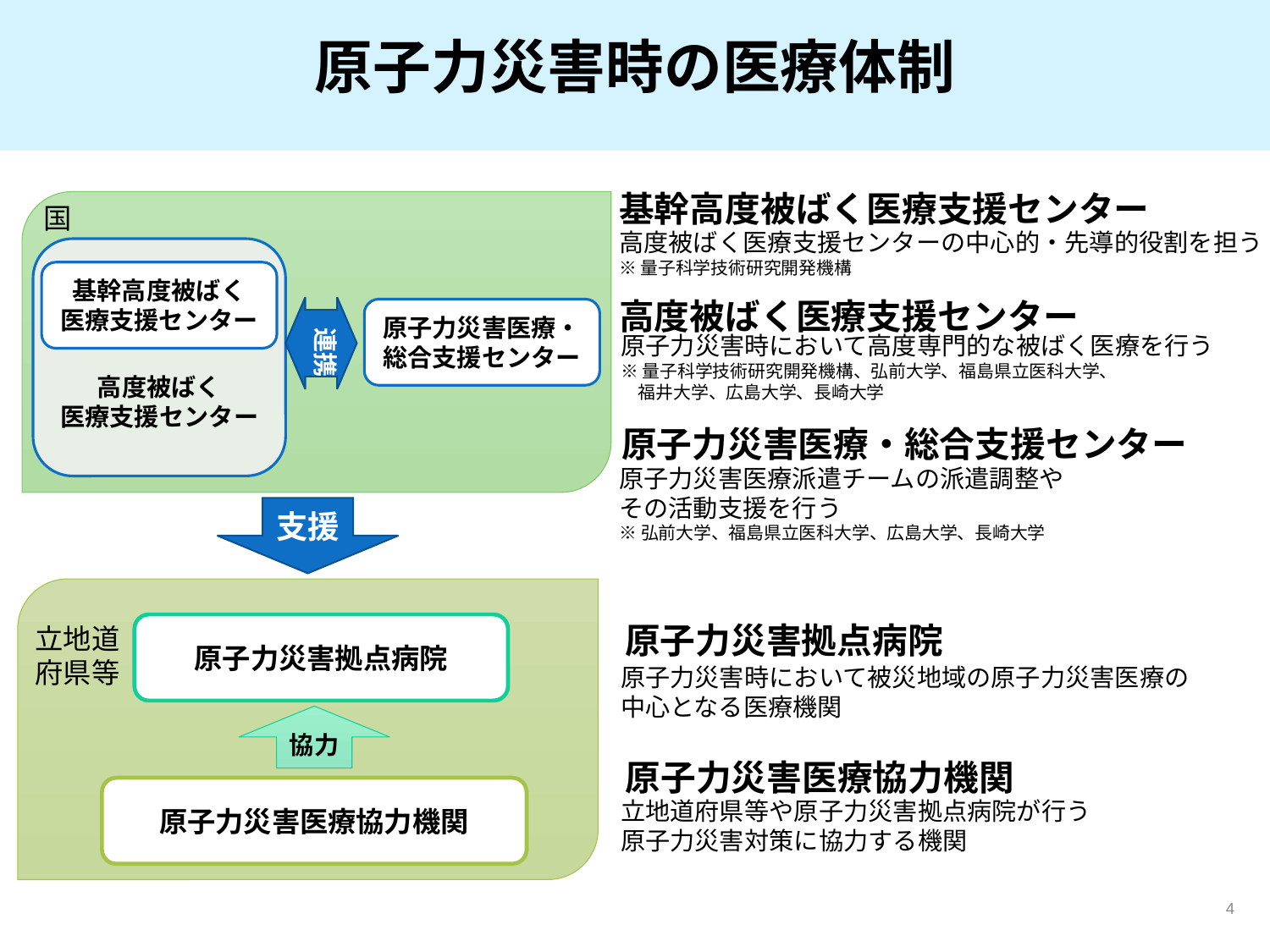

# 原子力災害時の医療体制
基幹高度被ばく医療支援センター

国
高度被ばく医療支援センターの中心的・先導的役割を担う
※量子科学技術研究開発機構

高度被ばく
医療支援センター
基幹高度被ばく
医療支援センター
高度被ばく医療支援センター

連携
原子力災害医療・
総合支援センター
原子力災害時において高度専門的な被ばく医療を行う
※量子科学技術研究開発機構、弘前大学、福島県立医科大学、
　福井大学、広島大学、長崎大学
原子力災害医療・総合支援センター
原子力災害医療派遣チームの派遣調整や
その活動支援を行う
※弘前大学、福島県立医科大学、広島大学、長崎大学
支援

原子力災害拠点病院
原子力災害拠点病院
立地道府県等
原子力災害時において被災地域の原子力災害医療の
中心となる医療機関
協力
原子力災害医療協力機関
原子力災害医療協力機関
立地道府県等や原子力災害拠点病院が行う
原子力災害対策に協力する機関
4